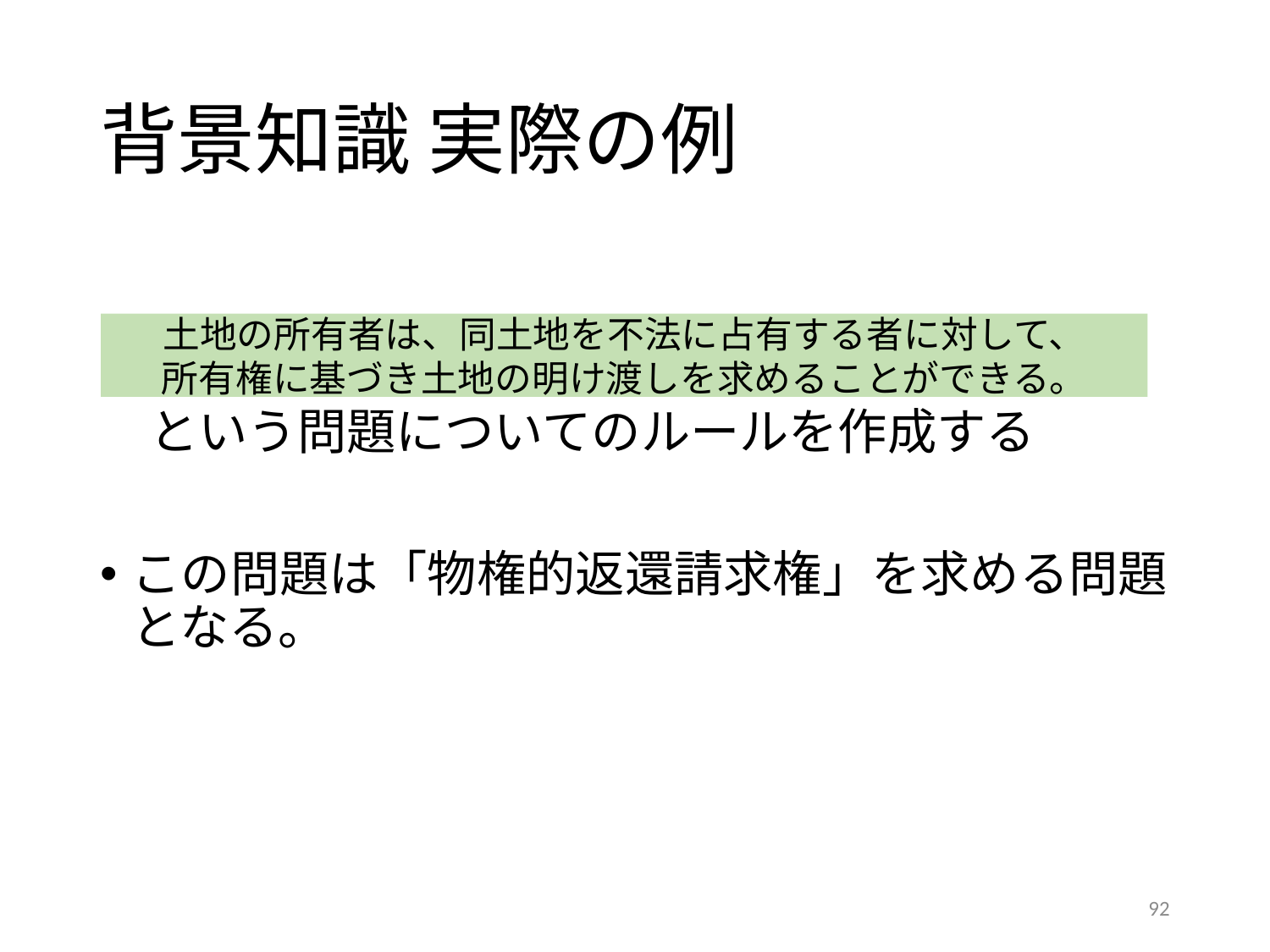

# 背景知識 実際の例

　という問題についてのルールを作成する

この問題は「物権的返還請求権」を求める問題となる。
土地の所有者は、同土地を不法に占有する者に対して、
所有権に基づき土地の明け渡しを求めることができる。
92